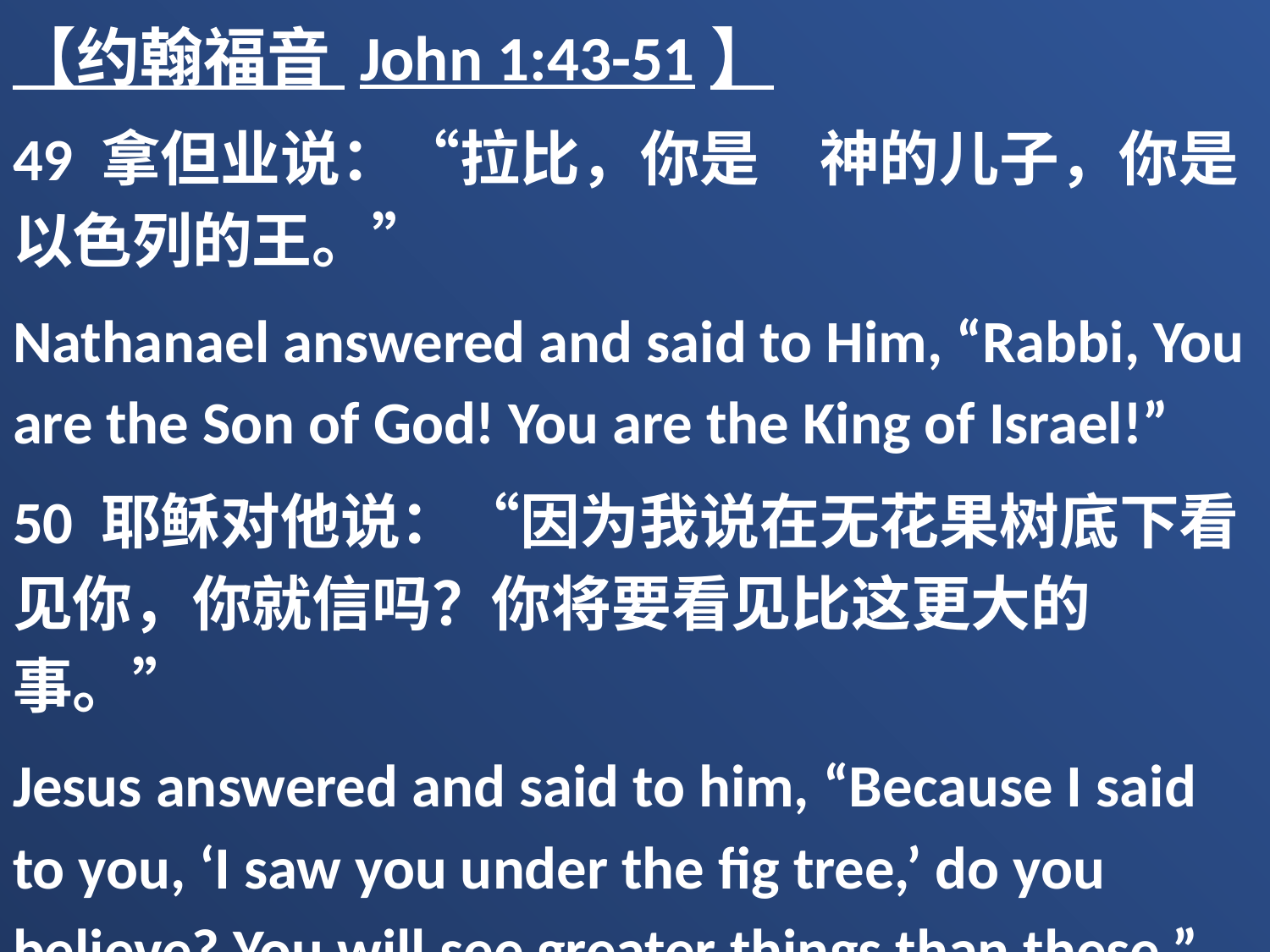

【约翰福音 John 1:43-51】
49 拿但业说：“拉比，你是　神的儿子，你是以色列的王。”
Nathanael answered and said to Him, “Rabbi, You are the Son of God! You are the King of Israel!”
50 耶稣对他说：“因为我说在无花果树底下看见你，你就信吗？你将要看见比这更大的事。”
Jesus answered and said to him, “Because I said to you, ‘I saw you under the fig tree,’ do you believe? You will see greater things than these.”